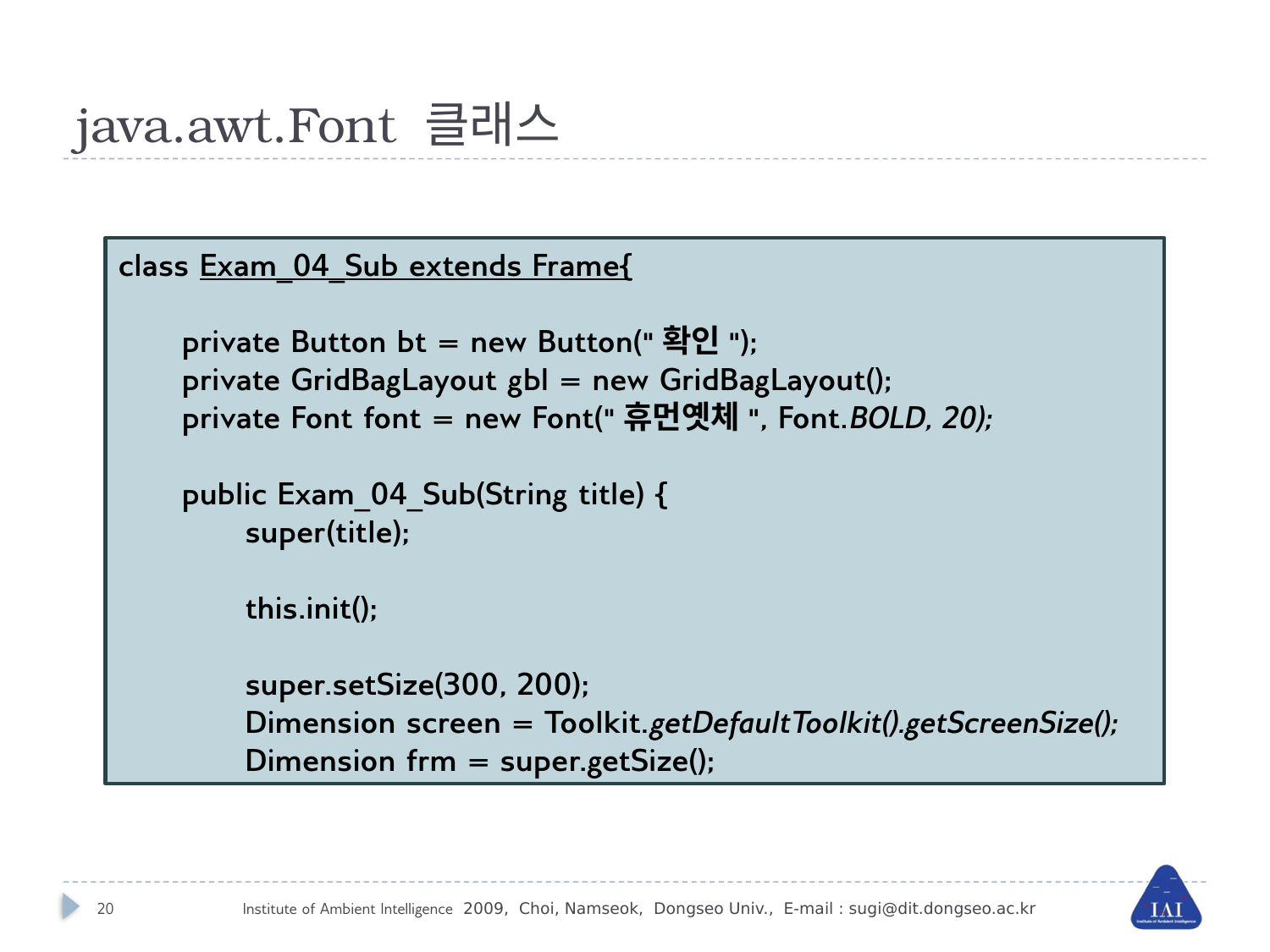

# java.awt.Font 클래스

class Exam_04_Sub extends Frame{

private Button bt = new Button("확인");
private GridBagLayout gbl = new GridBagLayout();
private Font font = new Font("휴먼옛체", Font.BOLD, 20);

public Exam_04_Sub(String title) {
super(title);

this.init();

super.setSize(300, 200);
Dimension screen = Toolkit.getDefaultToolkit().getScreenSize();
Dimension frm = super.getSize();